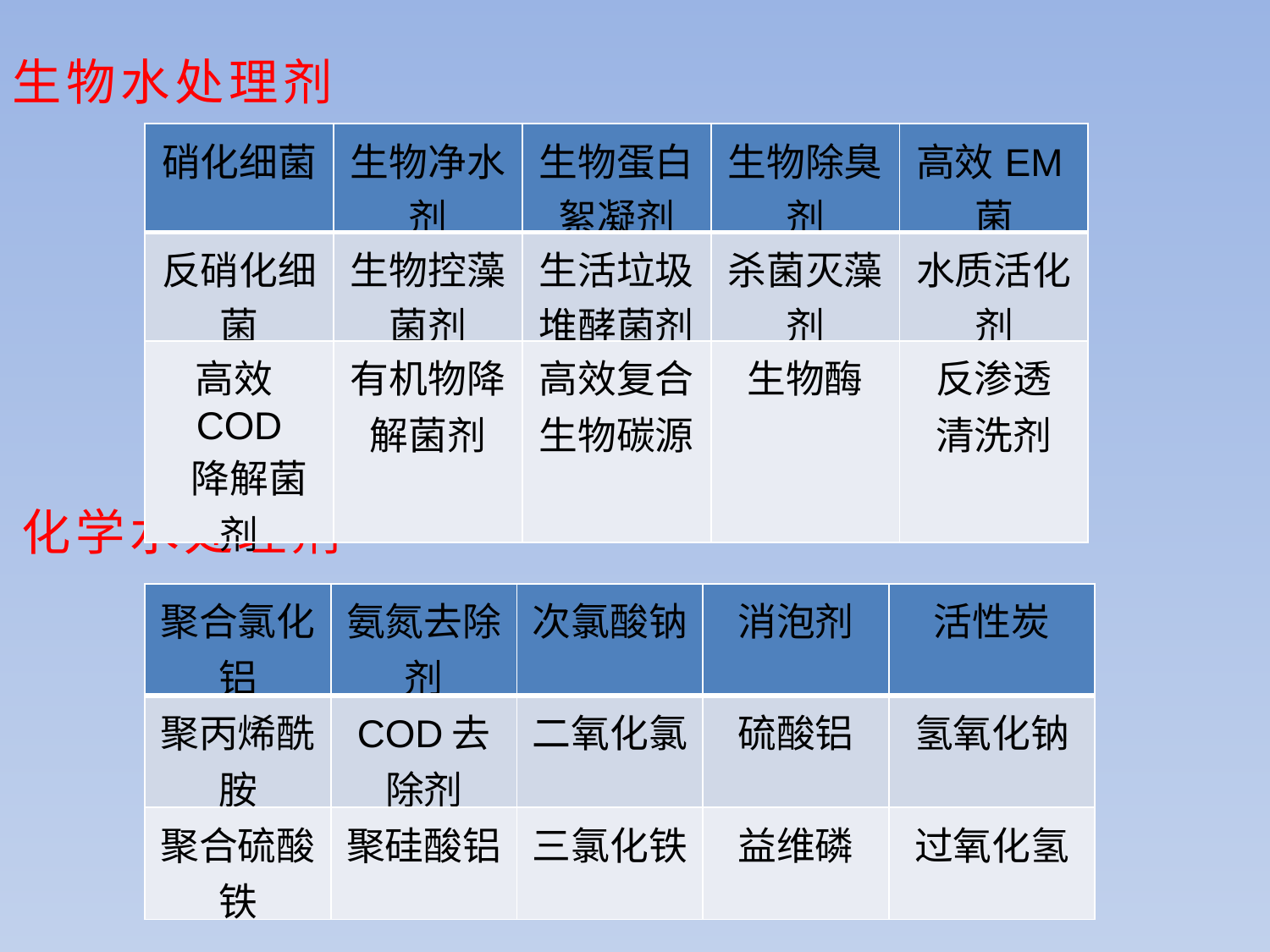

生物水处理剂
| 硝化细菌 | 生物净水剂 | 生物蛋白 絮凝剂 | 生物除臭剂 | 高效EM菌 |
| --- | --- | --- | --- | --- |
| 反硝化细菌 | 生物控藻 菌剂 | 生活垃圾 堆酵菌剂 | 杀菌灭藻剂 | 水质活化剂 |
| 高效COD 降解菌剂 | 有机物降解菌剂 | 高效复合 生物碳源 | 生物酶 | 反渗透 清洗剂 |
化学水处理剂
| 聚合氯化铝 | 氨氮去除剂 | 次氯酸钠 | 消泡剂 | 活性炭 |
| --- | --- | --- | --- | --- |
| 聚丙烯酰胺 | COD去除剂 | 二氧化氯 | 硫酸铝 | 氢氧化钠 |
| 聚合硫酸铁 | 聚硅酸铝 | 三氯化铁 | 益维磷 | 过氧化氢 |